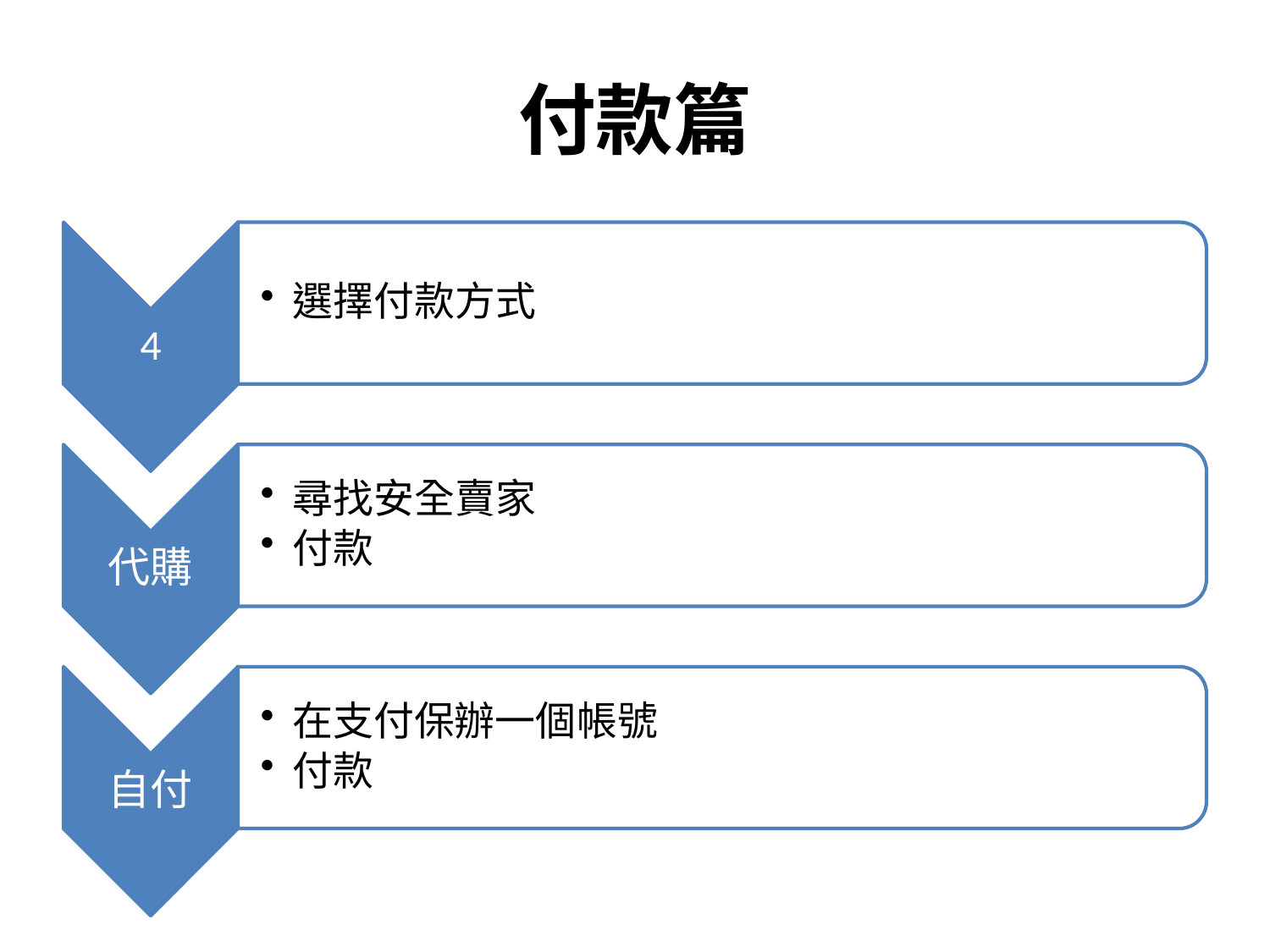

# 付款篇
4
選擇付款方式
代購
尋找安全賣家
付款
自付
在支付保辦一個帳號
付款